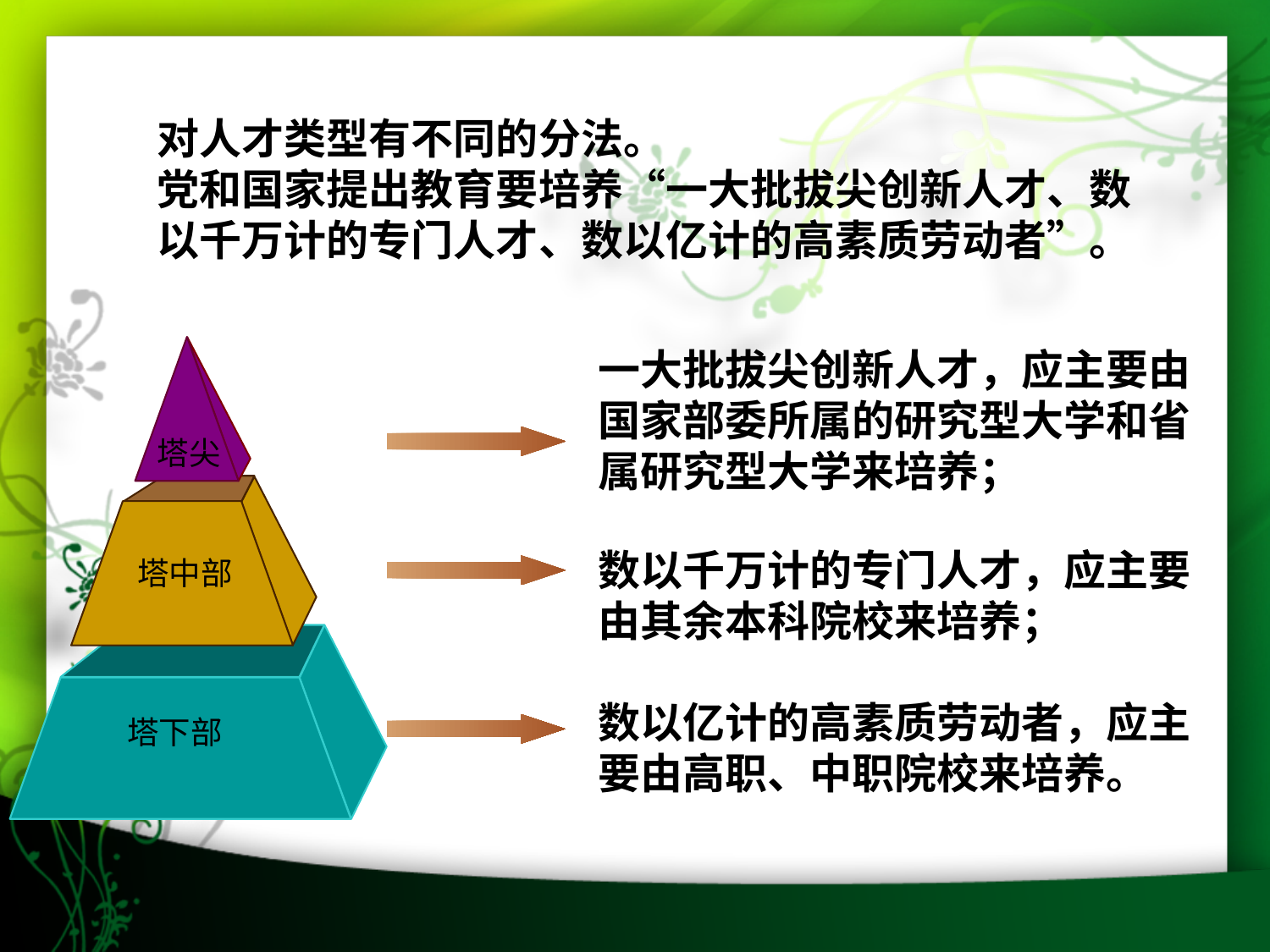

对人才类型有不同的分法。
党和国家提出教育要培养“一大批拔尖创新人才、数以千万计的专门人才、数以亿计的高素质劳动者”。

一大批拔尖创新人才，应主要由国家部委所属的研究型大学和省属研究型大学来培养；

塔尖

数以千万计的专门人才，应主要由其余本科院校来培养；
塔中部

数以亿计的高素质劳动者，应主要由高职、中职院校来培养。

塔下部